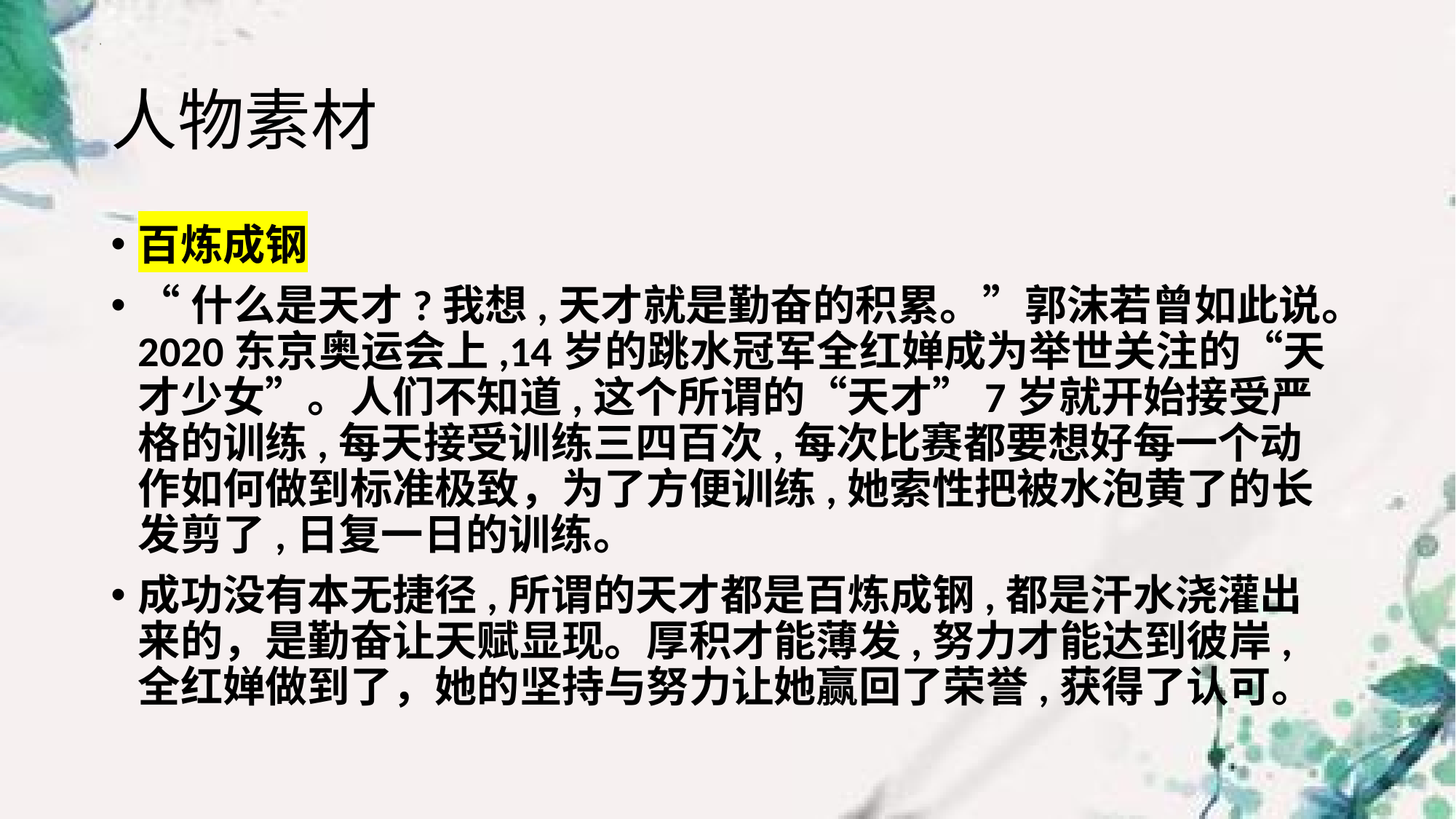

# 人物素材
百炼成钢
“什么是天才?我想,天才就是勤奋的积累。”郭沫若曾如此说。2020东京奥运会上,14岁的跳水冠军全红婵成为举世关注的“天才少女”。人们不知道,这个所谓的“天才”7岁就开始接受严格的训练,每天接受训练三四百次,每次比赛都要想好每一个动作如何做到标准极致，为了方便训练,她索性把被水泡黄了的长发剪了,日复一日的训练。
成功没有本无捷径,所谓的天才都是百炼成钢,都是汗水浇灌出来的，是勤奋让天赋显现。厚积才能薄发,努力才能达到彼岸,全红婵做到了，她的坚持与努力让她赢回了荣誉,获得了认可。